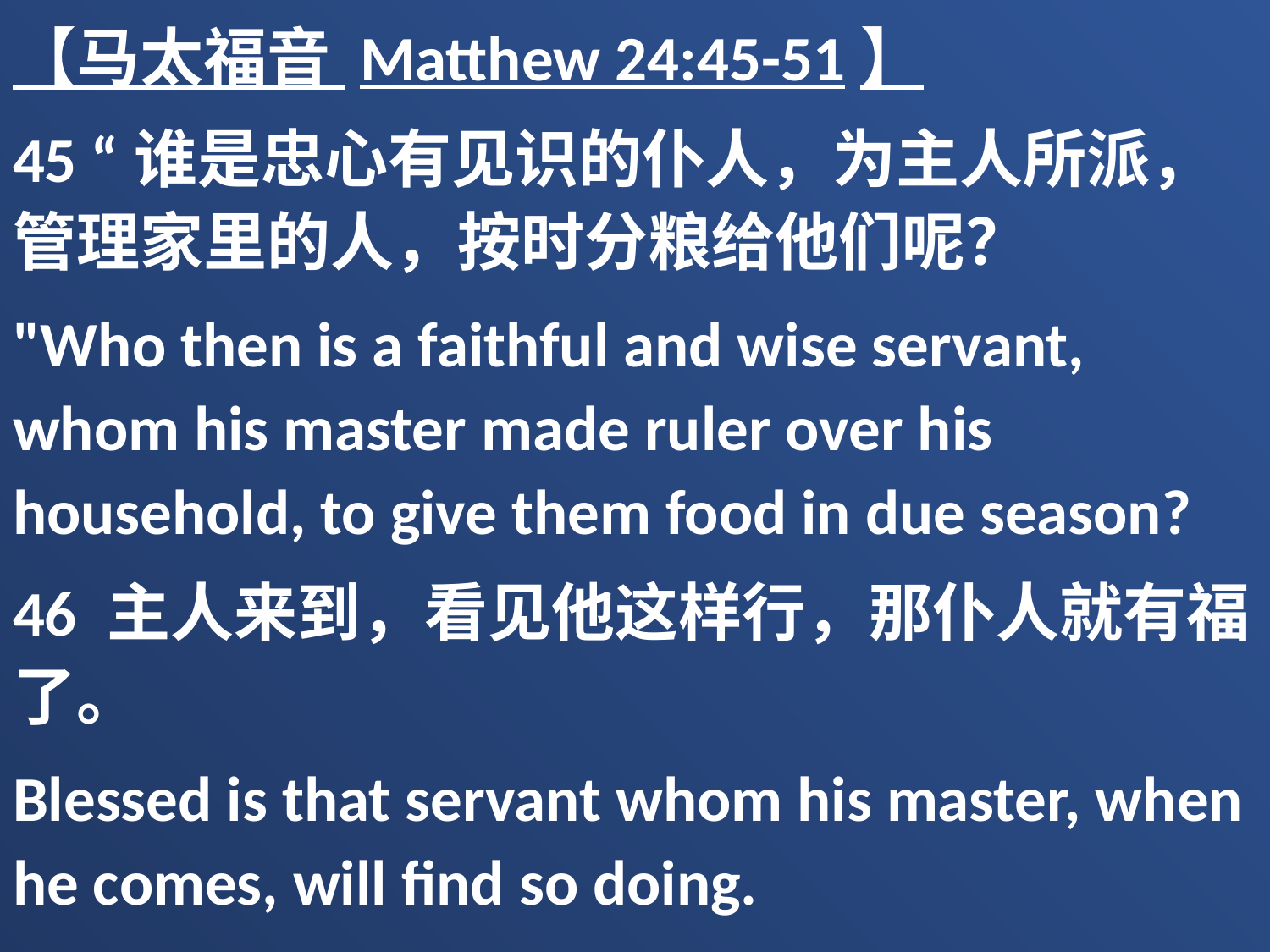

【马太福音 Matthew 24:45-51】
45 “谁是忠心有见识的仆人，为主人所派，管理家里的人，按时分粮给他们呢？
"Who then is a faithful and wise servant, whom his master made ruler over his household, to give them food in due season?
46 主人来到，看见他这样行，那仆人就有福了。
Blessed is that servant whom his master, when he comes, will find so doing.